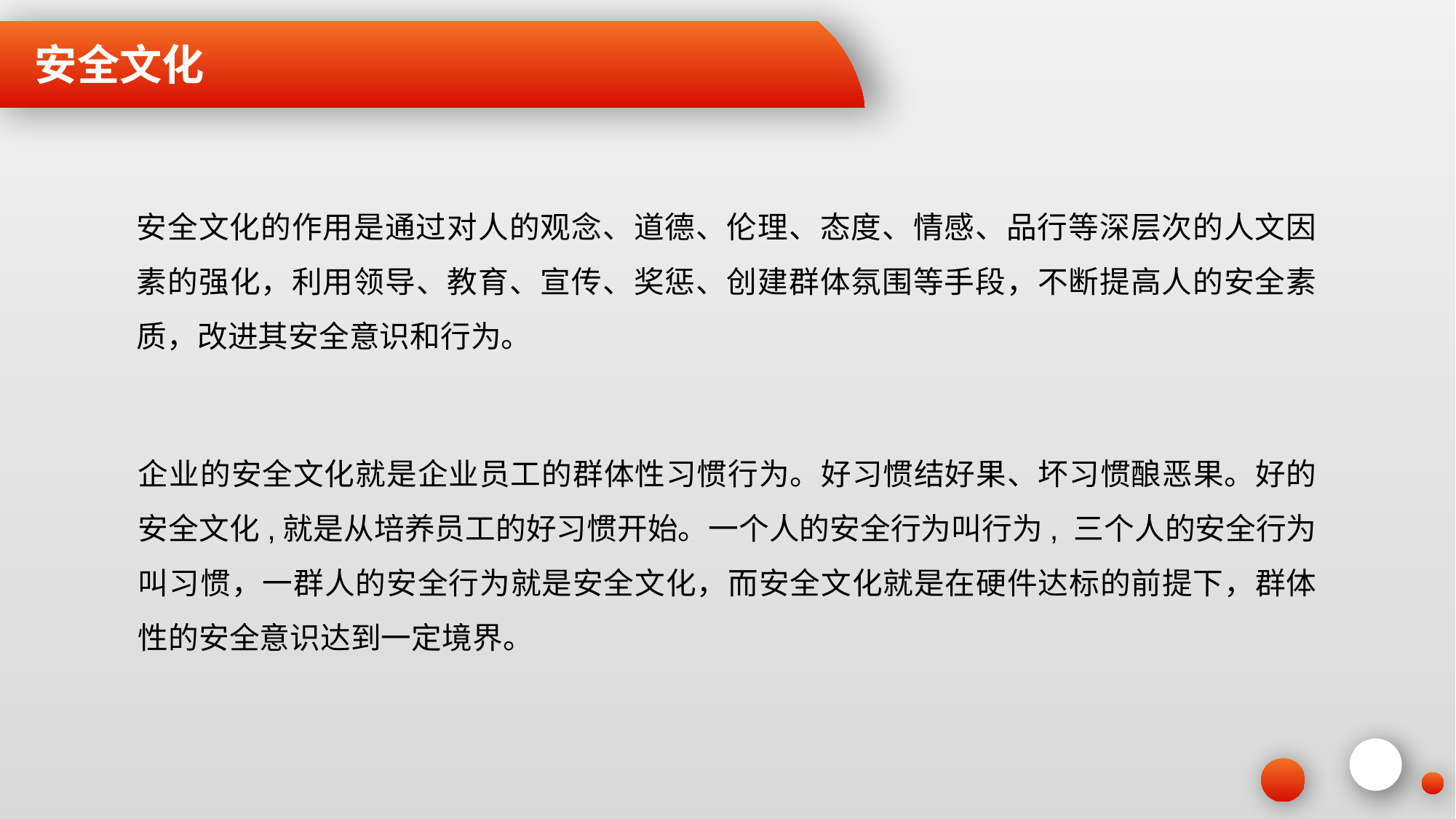

安全文化
安全文化的作用是通过对人的观念、道德、伦理、态度、情感、品行等深层次的人文因素的强化，利用领导、教育、宣传、奖惩、创建群体氛围等手段，不断提高人的安全素质，改进其安全意识和行为。
企业的安全文化就是企业员工的群体性习惯行为。好习惯结好果、坏习惯酿恶果。好的安全文化,就是从培养员工的好习惯开始。一个人的安全行为叫行为, 三个人的安全行为叫习惯，一群人的安全行为就是安全文化，而安全文化就是在硬件达标的前提下，群体性的安全意识达到一定境界。